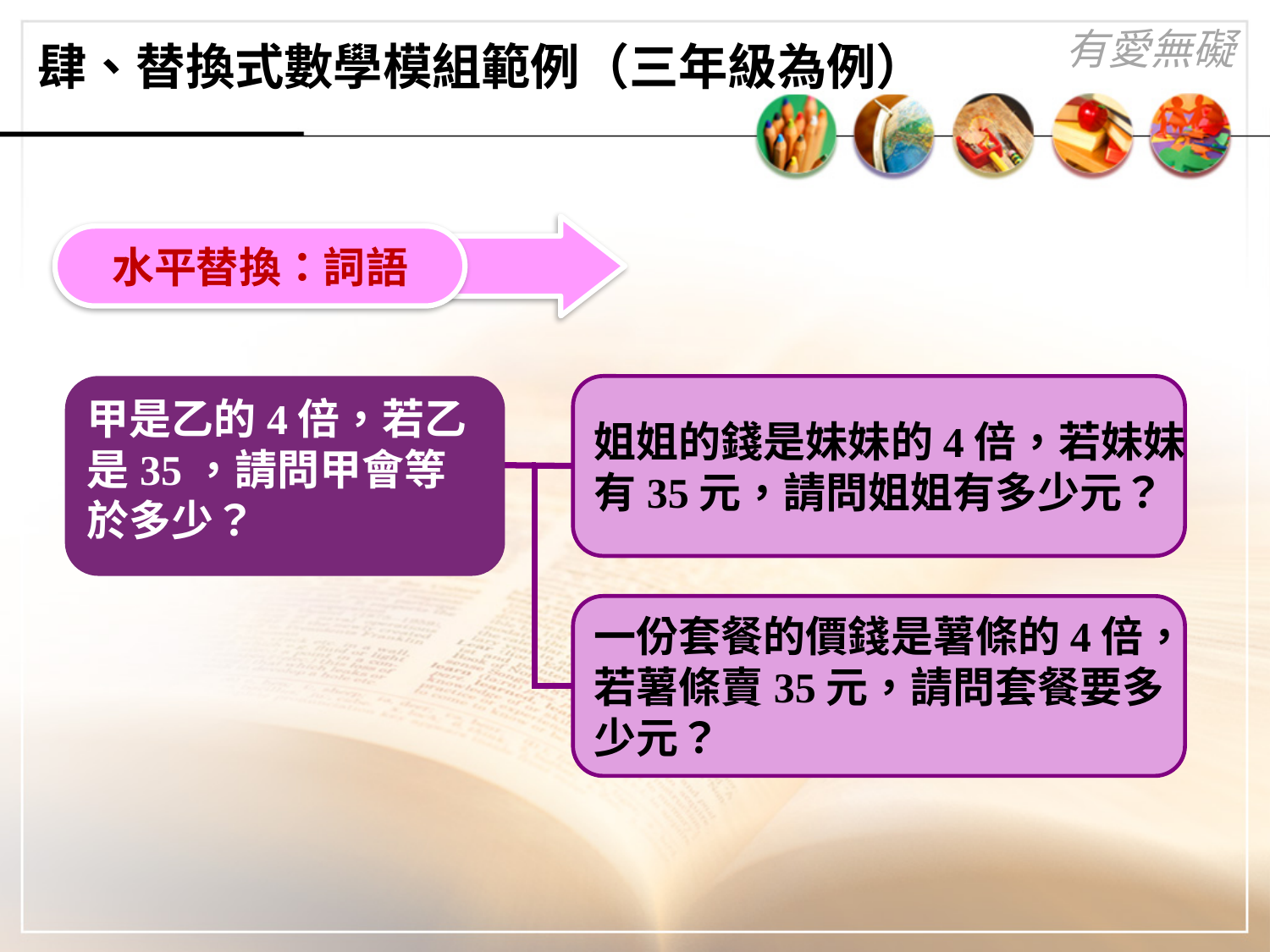

# 肆、替換式數學模組範例（三年級為例）

水平替換：詞語
甲是乙的4倍，若乙
是35，請問甲會等
於多少？
姐姐的錢是妹妹的4倍，若妹妹
有35元，請問姐姐有多少元？
一份套餐的價錢是薯條的4倍，
若薯條賣35元，請問套餐要多
少元？